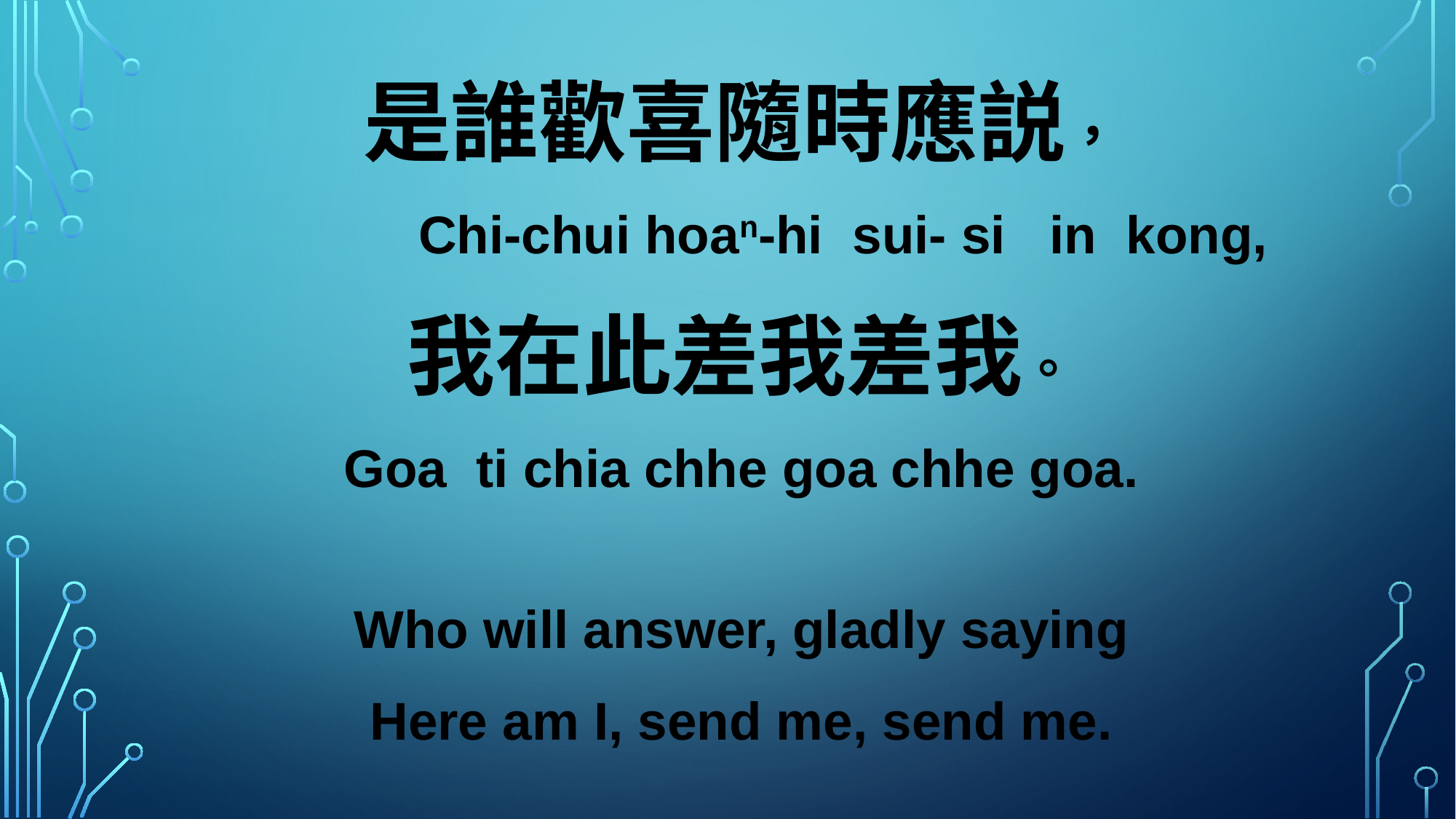

是誰歡喜隨時應説，
                  Chi-chui hoan-hi  sui- si   in  kong,
我在此差我差我。
Goa  ti chia chhe goa chhe goa.

Who will answer, gladly saying
Here am I, send me, send me.